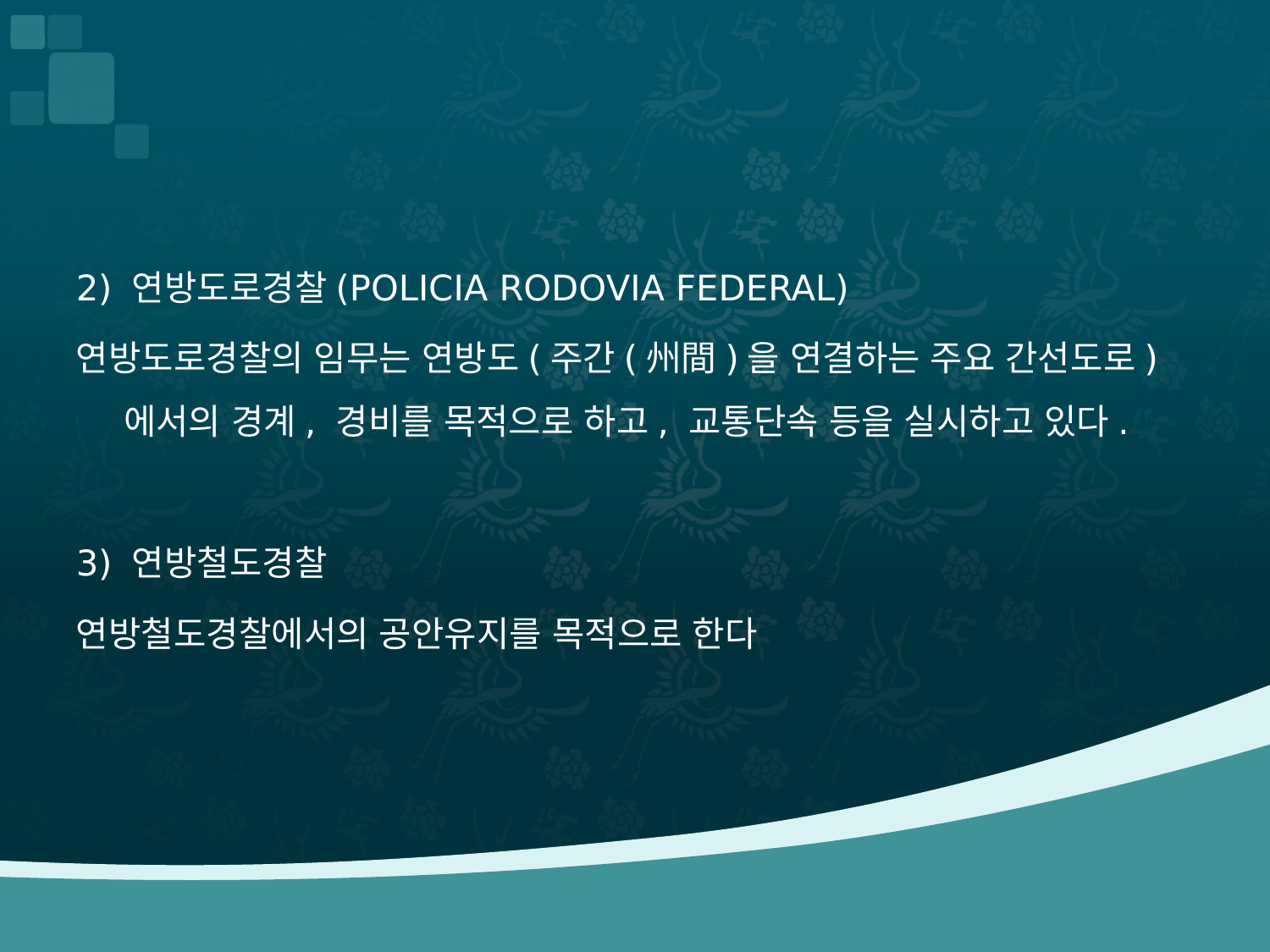

#
2) 연방도로경찰(POLICIA RODOVIA FEDERAL)
연방도로경찰의 임무는 연방도(주간(州間)을 연결하는 주요 간선도로)에서의 경계, 경비를 목적으로 하고, 교통단속 등을 실시하고 있다.

3) 연방철도경찰
연방철도경찰에서의 공안유지를 목적으로 한다